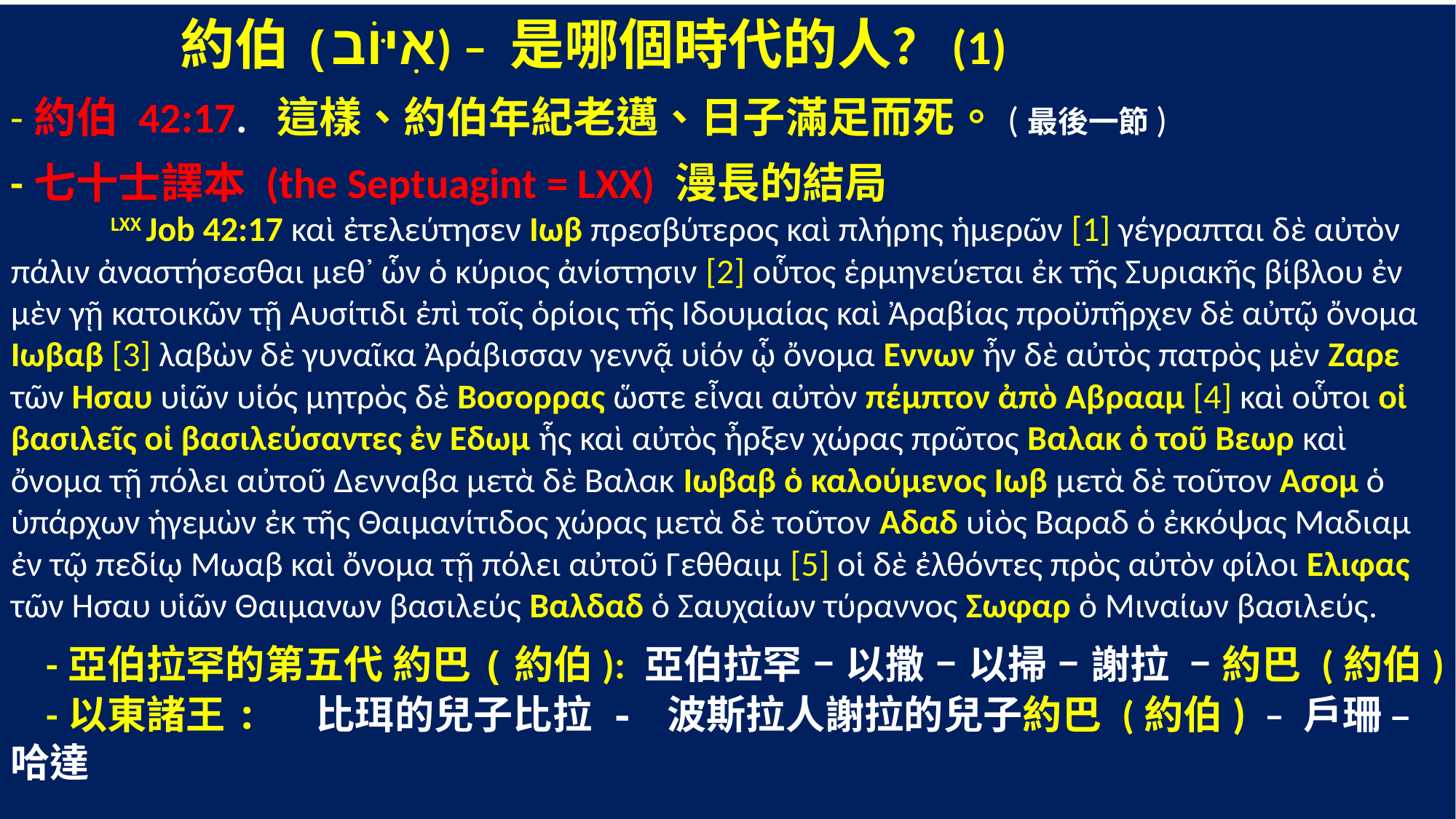

約伯(אִיּוֹב) – 是哪個時代的人？(1)

-約伯 42:17.  這樣、約伯年紀老邁、日子滿足而死。(最後一節)

-七十士譯本 (the Septuagint = LXX) 漫長的結局
                      LXX Job 42:17 καὶ ἐτελεύτησεν Ιωβ πρεσβύτερος καὶ πλήρης ἡμερῶν [1] γέγραπται δὲ αὐτὸν πάλιν ἀναστήσεσθαι μεθ᾽ ὧν ὁ κύριος ἀνίστησιν [2] οὗτος ἑρμηνεύεται ἐκ τῆς Συριακῆς βίβλου ἐν μὲν γῇ κατοικῶν τῇ Αυσίτιδι ἐπὶ τοῖς ὁρίοις τῆς Ιδουμαίας καὶ Ἀραβίας προϋπῆρχεν δὲ αὐτῷ ὄνομα Ιωβαβ [3] λαβὼν δὲ γυναῖκα Ἀράβισσαν γεννᾷ υἱόν ᾧ ὄνομα Εννων ἦν δὲ αὐτὸς πατρὸς μὲν Ζαρε τῶν Ησαυ υἱῶν υἱός μητρὸς δὲ Βοσορρας ὥστε εἶναι αὐτὸν πέμπτον ἀπὸ Αβρααμ [4] καὶ οὗτοι οἱ βασιλεῖς οἱ βασιλεύσαντες ἐν Εδωμ ἧς καὶ αὐτὸς ἦρξεν χώρας πρῶτος Βαλακ ὁ τοῦ Βεωρ καὶ ὄνομα τῇ πόλει αὐτοῦ Δενναβα μετὰ δὲ Βαλακ Ιωβαβ ὁ καλούμενος Ιωβ μετὰ δὲ τοῦτον Ασομ ὁ ὑπάρχων ἡγεμὼν ἐκ τῆς Θαιμανίτιδος χώρας μετὰ δὲ τοῦτον Αδαδ υἱὸς Βαραδ ὁ ἐκκόψας Μαδιαμ ἐν τῷ πεδίῳ Μωαβ καὶ ὄνομα τῇ πόλει αὐτοῦ Γεθθαιμ [5] οἱ δὲ ἐλθόντες πρὸς αὐτὸν φίλοι Ελιφας τῶν Ησαυ υἱῶν Θαιμανων βασιλεύς Βαλδαδ ὁ Σαυχαίων τύραννος Σωφαρ ὁ Μιναίων βασιλεύς.

    -亞伯拉罕的第五代 約巴(約伯): 亞伯拉罕 – 以撒 – 以掃 – 謝拉  – 約巴 (約伯)
    -以東諸王:  比珥的兒子比拉 - 波斯拉人謝拉的兒子約巴 (約伯)  – 戶珊 – 哈達